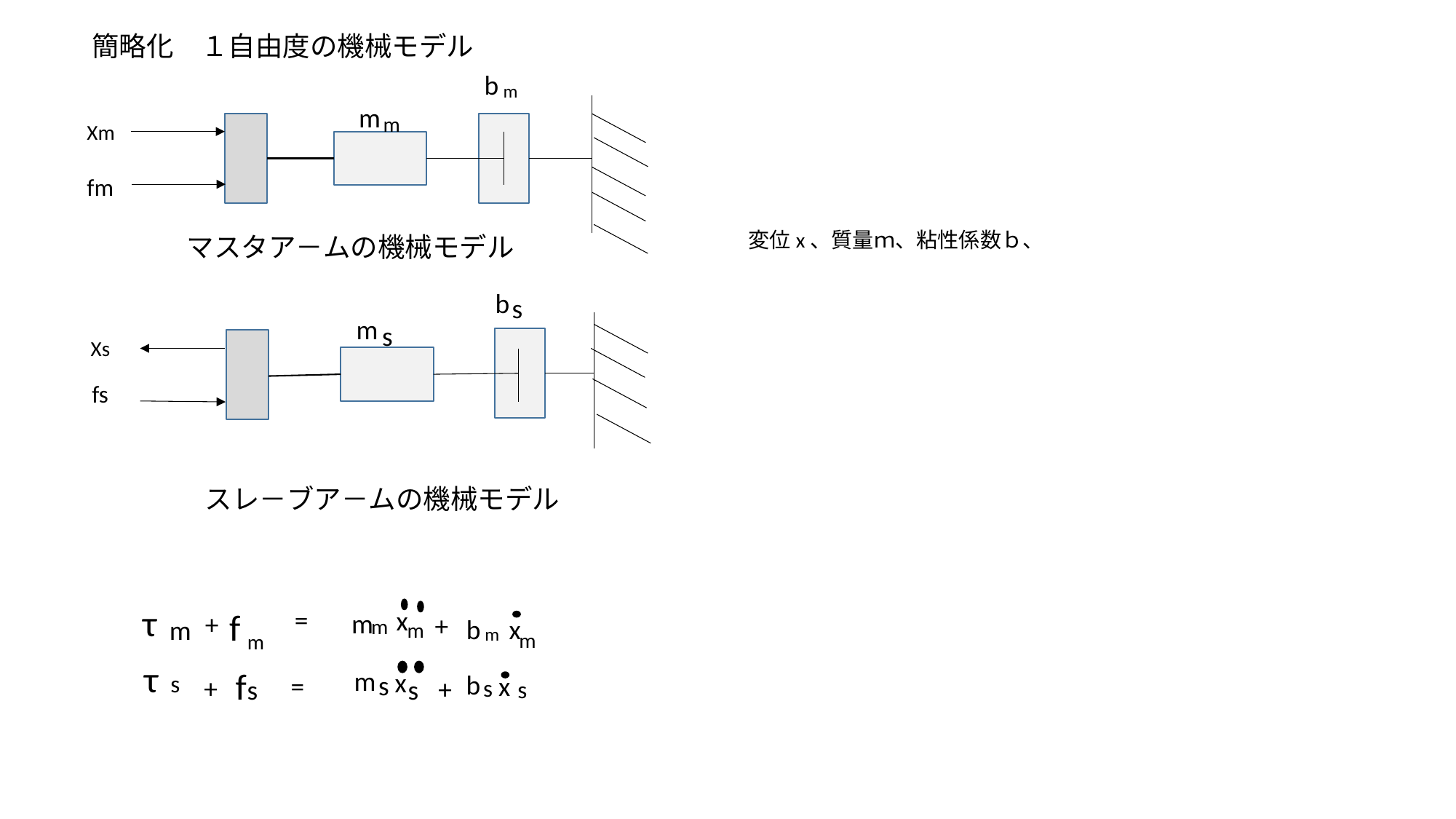

簡略化　１自由度の機械モデル
b
m
m
m
Xm

fm
変位x、質量ｍ、粘性係数ｂ、
マスタア－ムの機械モデル
b
s
m
s

Xs

fs
スレ－ブア－ムの機械モデル
τ
=
x
f

m

+
+
x
b
m
m

m
m
m
m
τ
f
m
x

b
s
=
s
x
+
+
s
s
s
s